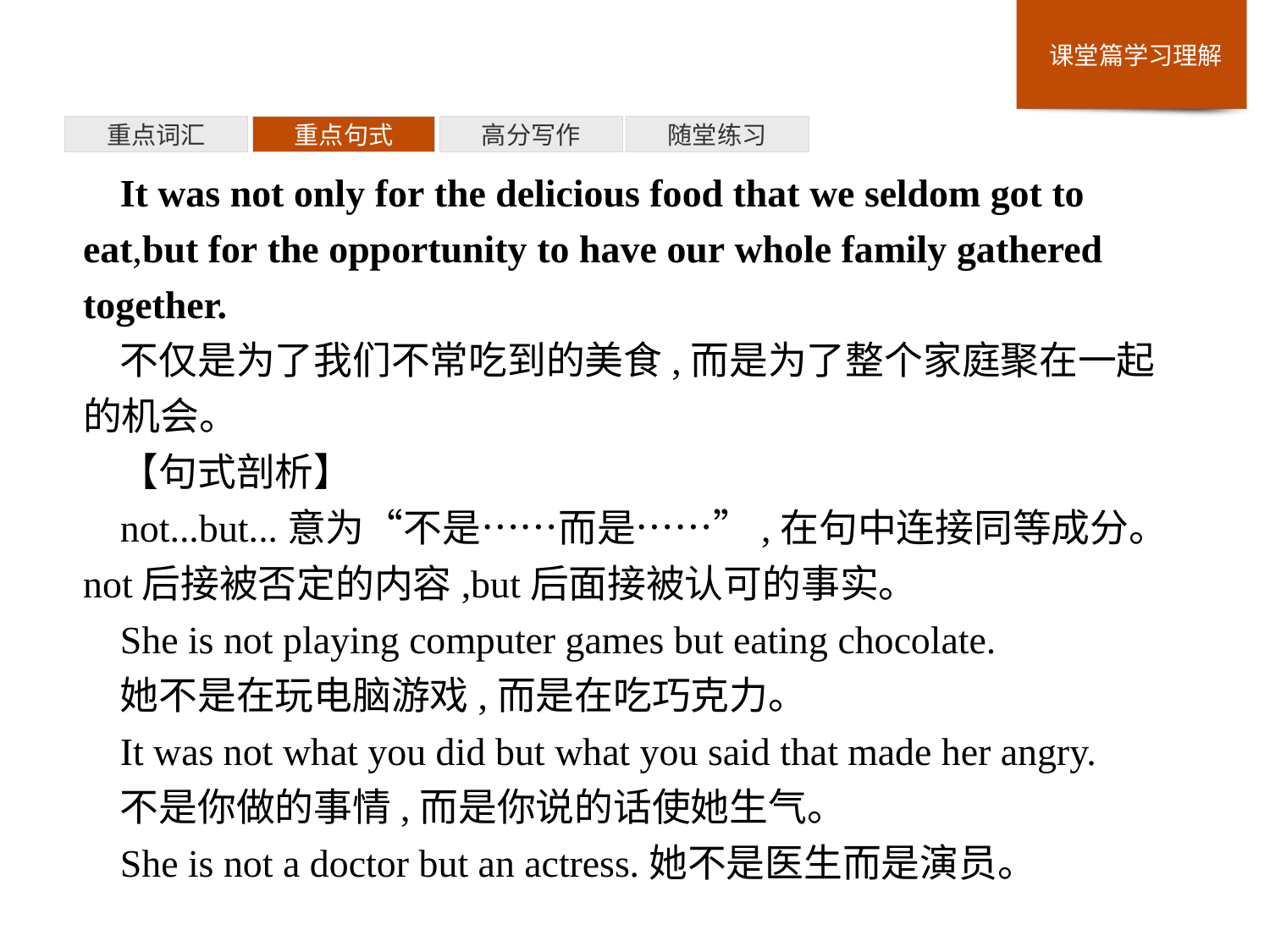

重点词汇
重点句式
高分写作
随堂练习
It was not only for the delicious food that we seldom got to eat,but for the opportunity to have our whole family gathered together.
不仅是为了我们不常吃到的美食,而是为了整个家庭聚在一起的机会。
【句式剖析】
not...but...意为“不是……而是……”,在句中连接同等成分。not后接被否定的内容,but后面接被认可的事实。
She is not playing computer games but eating chocolate.
她不是在玩电脑游戏,而是在吃巧克力。
It was not what you did but what you said that made her angry.
不是你做的事情,而是你说的话使她生气。
She is not a doctor but an actress.她不是医生而是演员。